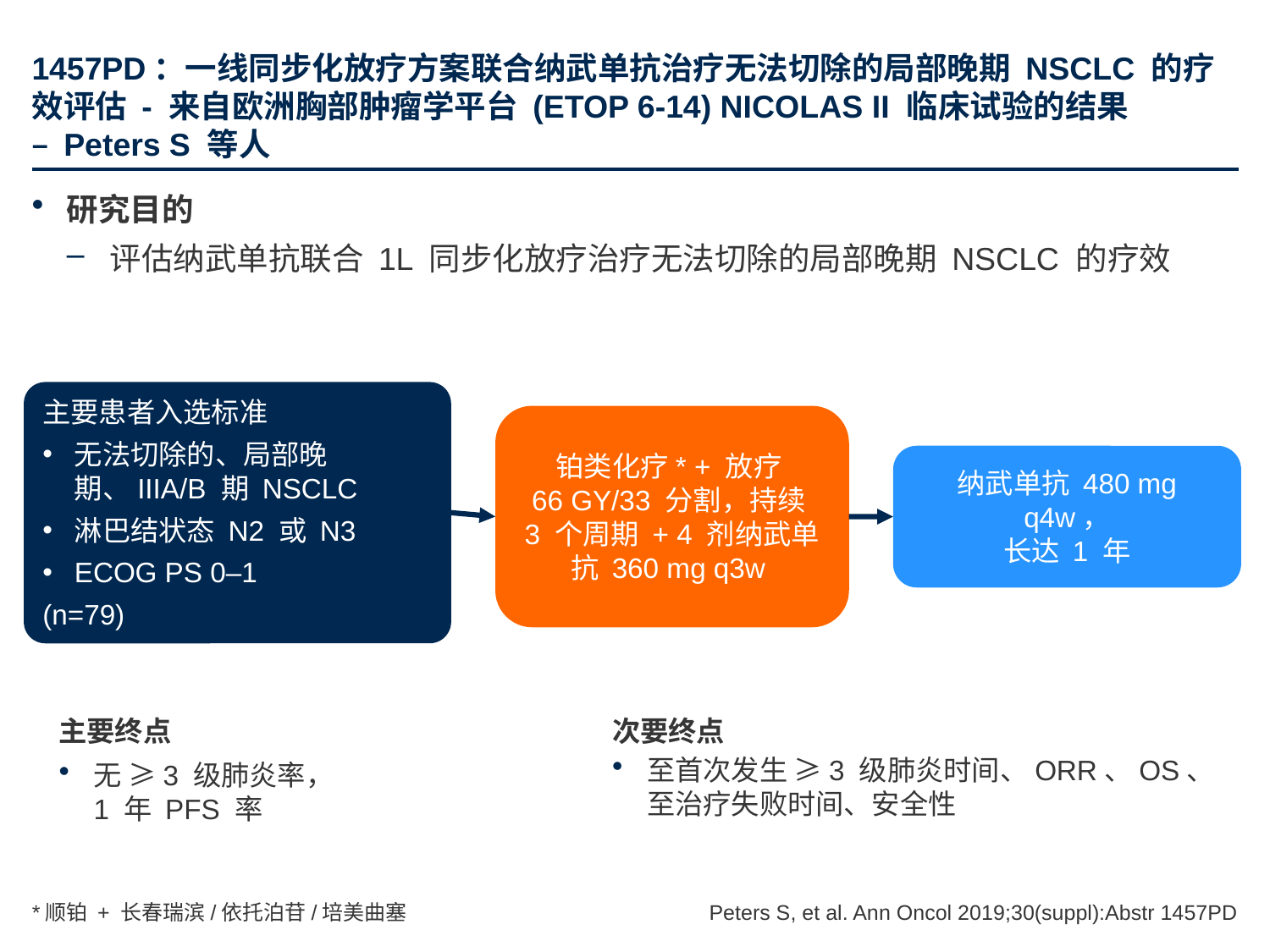

# 1457PD：一线同步化放疗方案联合纳武单抗治疗无法切除的局部晚期 NSCLC 的疗效评估 - 来自欧洲胸部肿瘤学平台 (ETOP 6-14) NICOLAS II 临床试验的结果 – Peters S 等人
研究目的
评估纳武单抗联合 1L 同步化放疗治疗无法切除的局部晚期 NSCLC 的疗效
主要患者入选标准
无法切除的、局部晚期、IIIA/B 期 NSCLC
淋巴结状态 N2 或 N3
ECOG PS 0–1
(n=79)
铂类化疗* + 放疗
66 GY/33 分割，持续
3 个周期 + 4 剂纳武单抗 360 mg q3w
纳武单抗 480 mg q4w，
长达 1 年
主要终点
无 ≥3 级肺炎率，
1 年 PFS 率

次要终点
至首次发生 ≥3 级肺炎时间、ORR、OS、至治疗失败时间、安全性
Peters S, et al. Ann Oncol 2019;30(suppl):Abstr 1457PD
*顺铂 + 长春瑞滨/依托泊苷/培美曲塞